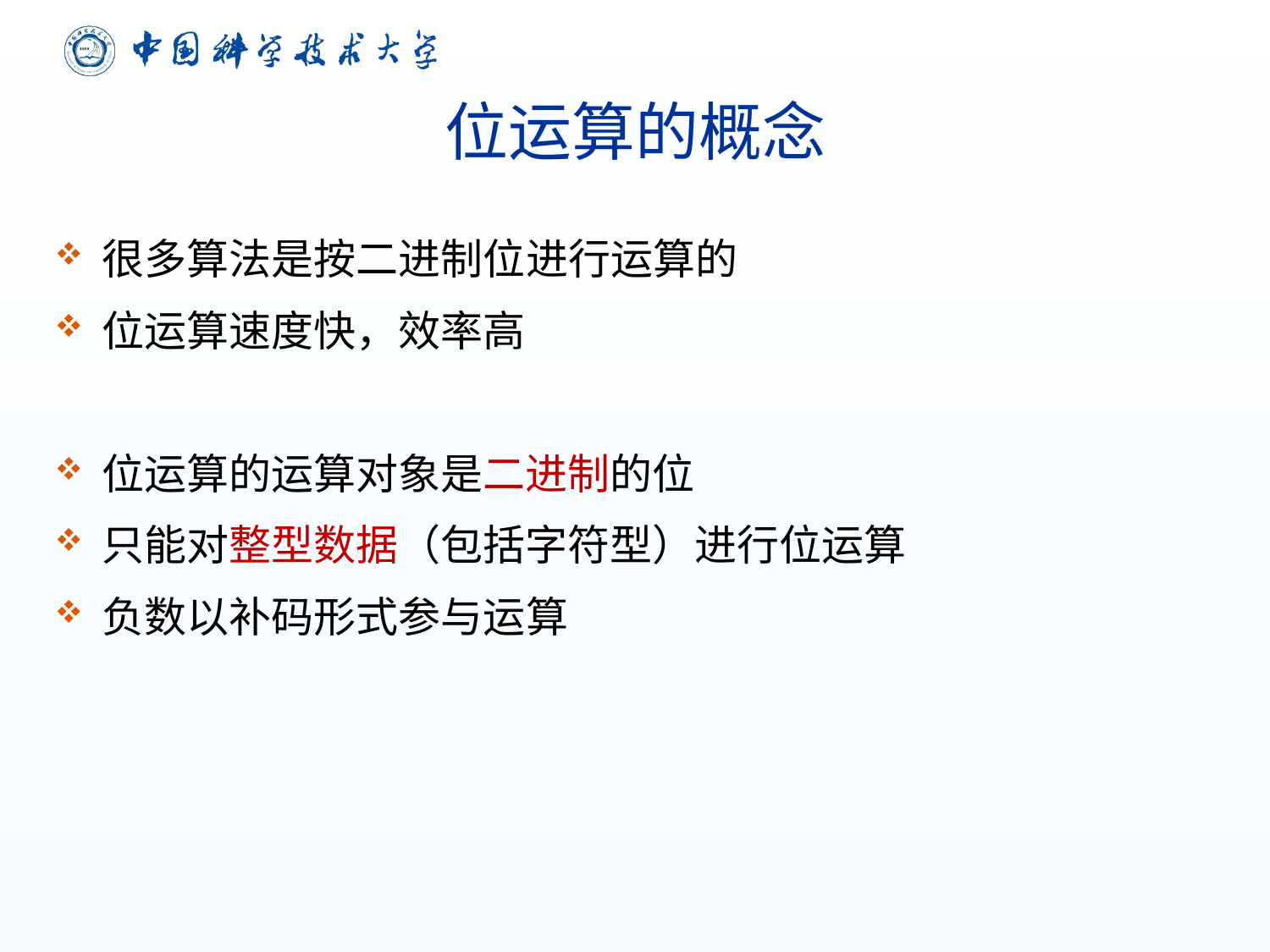

# 位运算的概念
很多算法是按二进制位进行运算的
位运算速度快，效率高

位运算的运算对象是二进制的位
只能对整型数据（包括字符型）进行位运算
负数以补码形式参与运算